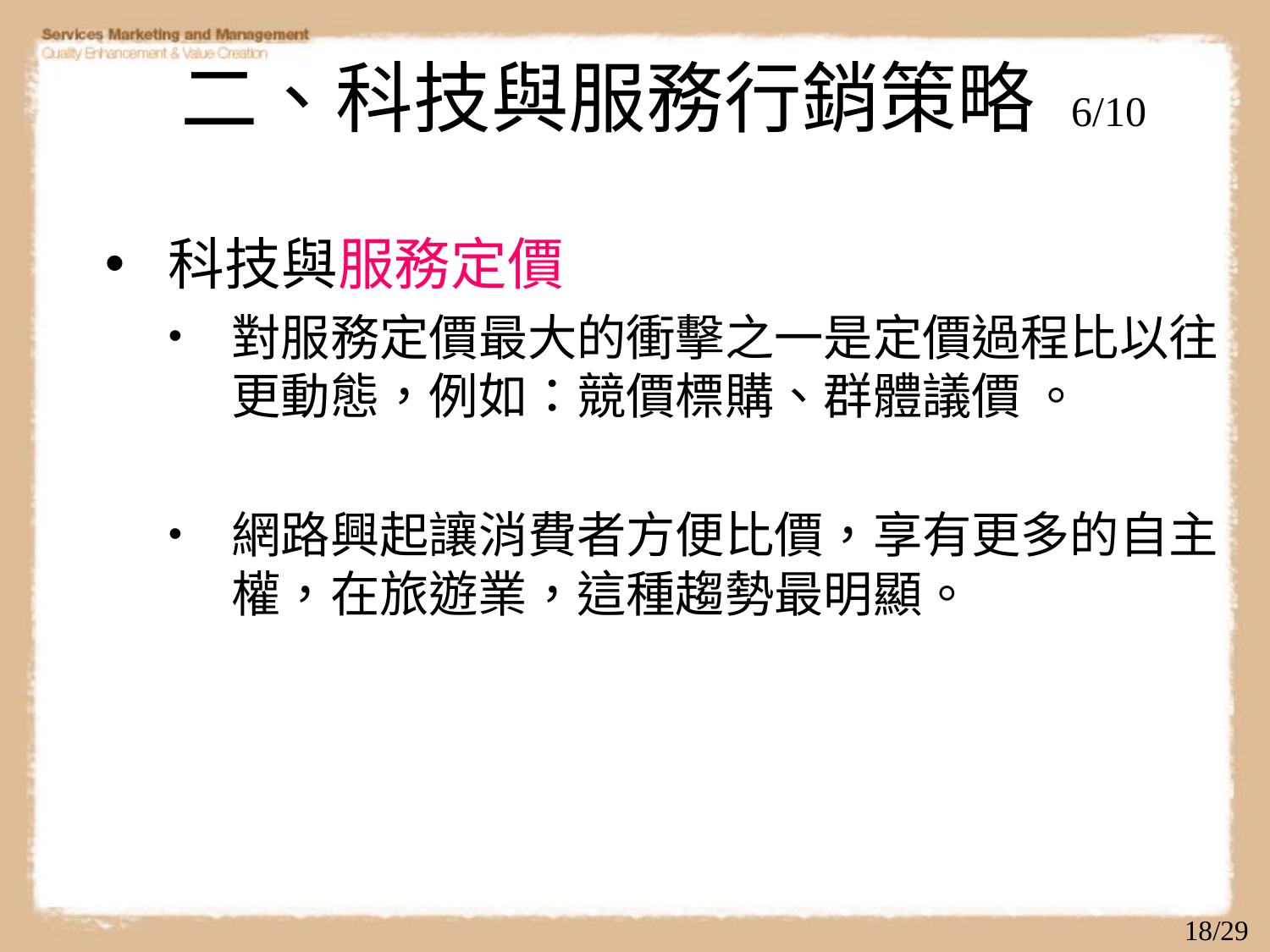

# 二、科技與服務行銷策略 6/10
科技與服務定價
對服務定價最大的衝擊之一是定價過程比以往更動態，例如：競價標購、群體議價 。

網路興起讓消費者方便比價，享有更多的自主權，在旅遊業，這種趨勢最明顯。